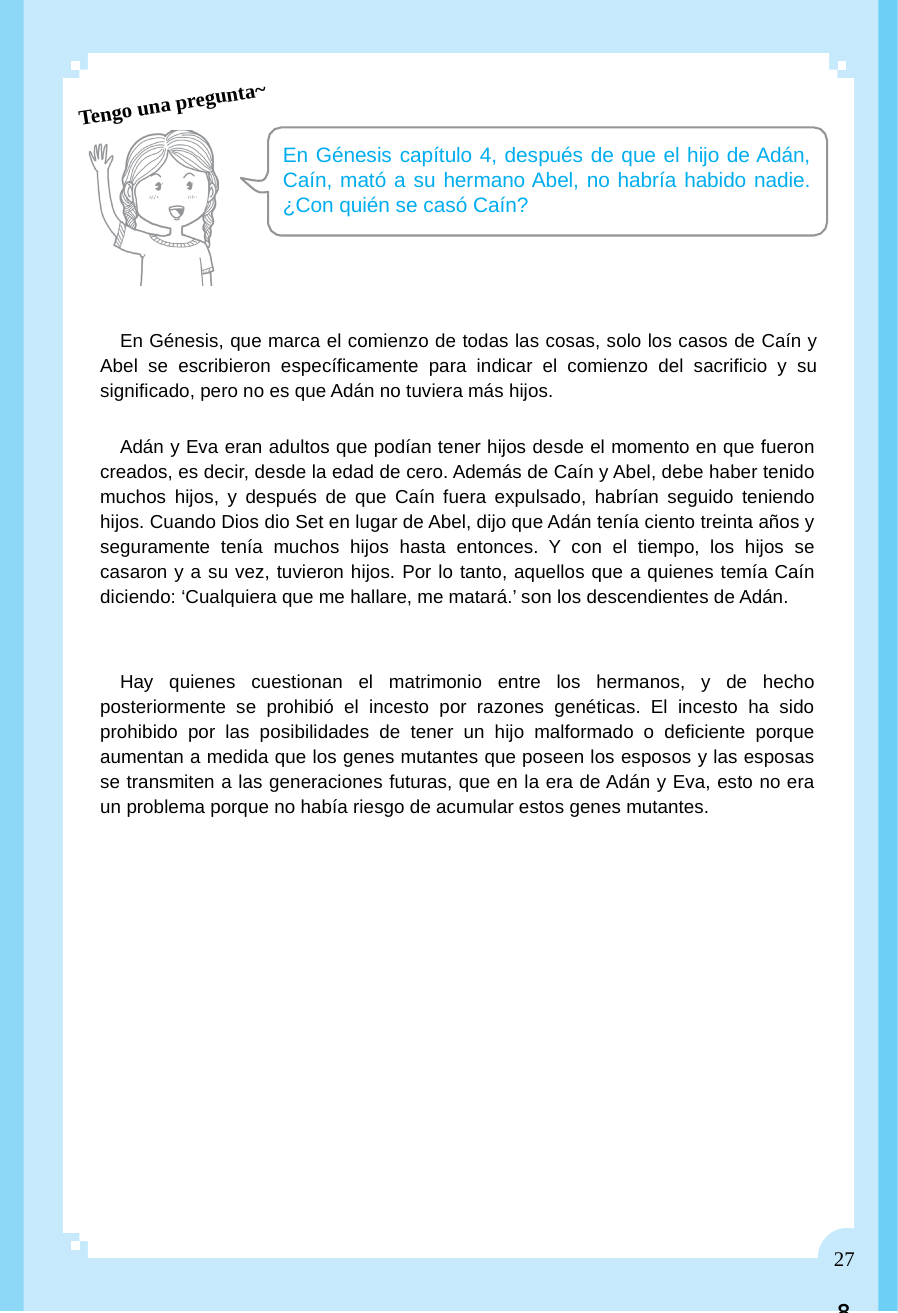

질문있어요~
성경을 믿지 않으려고 고의적인 악심으로 성경을 보면 많은 내용이 모순으로 보이지만 믿으려는 착한 마음으로 보면 믿을 수 있는 증거를 얼마든지 하나님께 서는 성령을 통해서 우리 마음에 보 여주십니다.
왜냐면 성경에는 질문하신 내용 말고도 수많은 예언과 성취의 증거들이 있으니 따져보자하는 마 음과 시간만 투자한다면 자연스럽게 해결될 것이 확실하니 까요.
실제 아라랏트산은 터어키와 아르메니아 국경 근처에 있는 산으로 그 곳에서 부터 시날평지 가운 데 “바벨”이라고 생각하는 지역은 아라랏트산을 기준하면 서 쪽이 아니라 동남쪽이 됩니다.
그러므로 아라랏트산 근처에서의 군집생활과 시날평지가 있는 동방으로 라는 말은 성경적으로 아 무 문제가 없는 표현이라 할 수 있습니다.
8

Tengo una pregunta~

En Génesis capítulo 4, después de que el hijo de Adán, Caín, mató a su hermano Abel, no habría habido nadie. ¿Con quién se casó Caín?
En Génesis, que marca el comienzo de todas las cosas, solo los casos de Caín y Abel se escribieron específicamente para indicar el comienzo del sacrificio y su significado, pero no es que Adán no tuviera más hijos.
Adán y Eva eran adultos que podían tener hijos desde el momento en que fueron creados, es decir, desde la edad de cero. Además de Caín y Abel, debe haber tenido muchos hijos, y después de que Caín fuera expulsado, habrían seguido teniendo hijos. Cuando Dios dio Set en lugar de Abel, dijo que Adán tenía ciento treinta años y seguramente tenía muchos hijos hasta entonces. Y con el tiempo, los hijos se casaron y a su vez, tuvieron hijos. Por lo tanto, aquellos que a quienes temía Caín diciendo: ‘Cualquiera que me hallare, me matará.’ son los descendientes de Adán.
Hay quienes cuestionan el matrimonio entre los hermanos, y de hecho posteriormente se prohibió el incesto por razones genéticas. El incesto ha sido prohibido por las posibilidades de tener un hijo malformado o deficiente porque aumentan a medida que los genes mutantes que poseen los esposos y las esposas se transmiten a las generaciones futuras, que en la era de Adán y Eva, esto no era un problema porque no había riesgo de acumular estos genes mutantes.

27